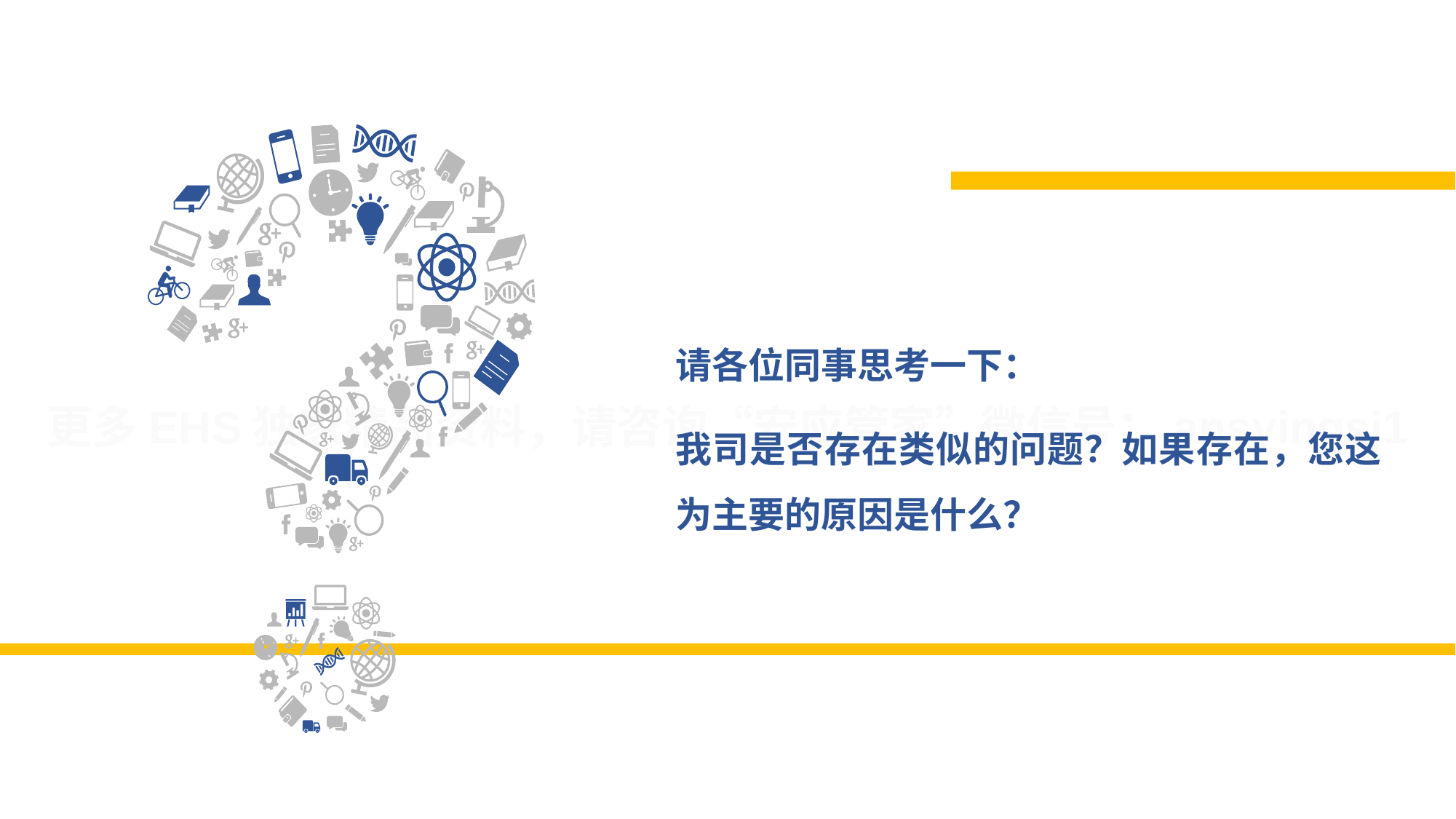

请各位同事思考一下：
我司是否存在类似的问题？如果存在，您这为主要的原因是什么？